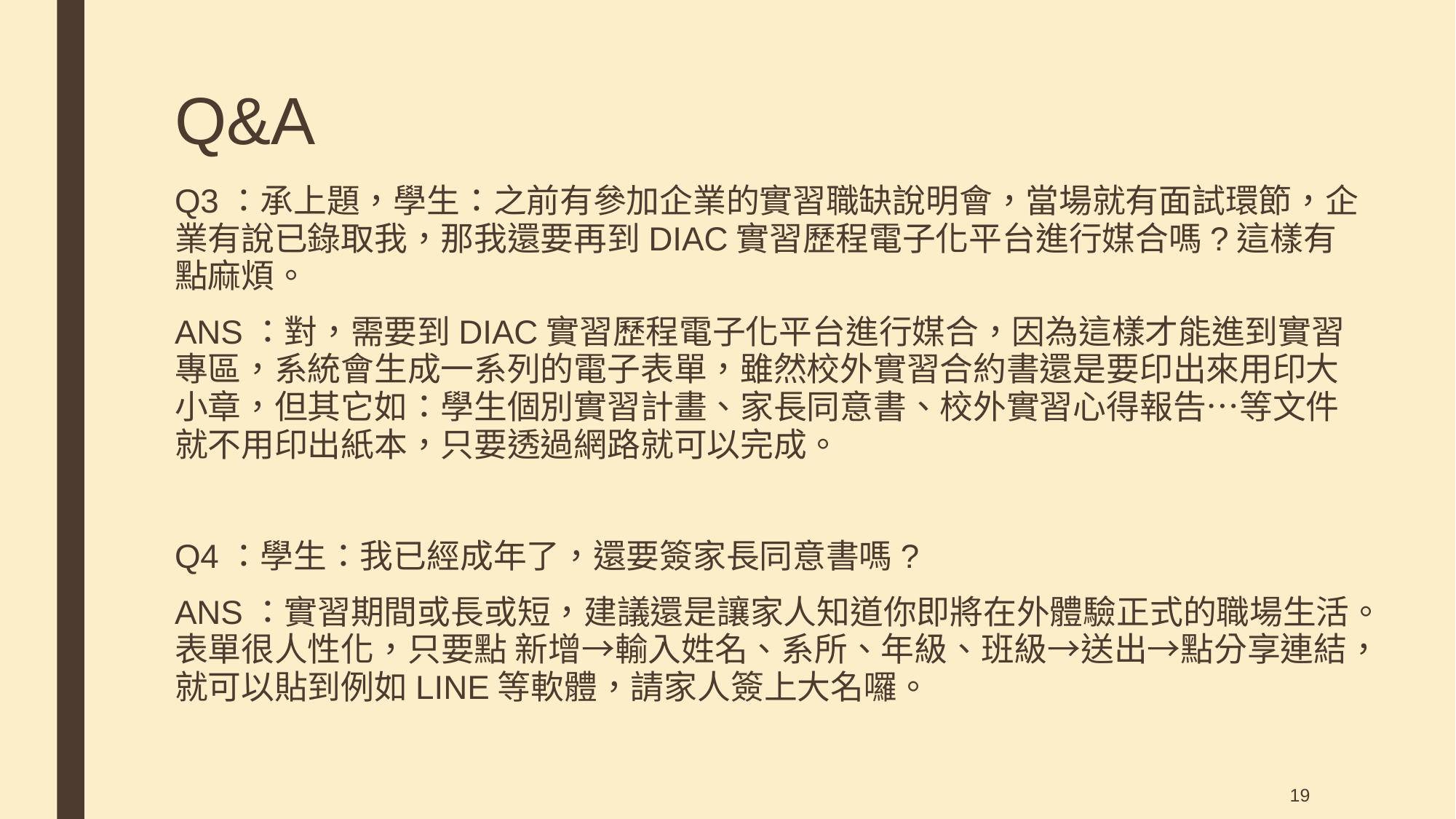

# Q&A
Q3：承上題，學生：之前有參加企業的實習職缺說明會，當場就有面試環節，企業有說已錄取我，那我還要再到DIAC實習歷程電子化平台進行媒合嗎?這樣有點麻煩。
ANS：對，需要到DIAC實習歷程電子化平台進行媒合，因為這樣才能進到實習專區，系統會生成一系列的電子表單，雖然校外實習合約書還是要印出來用印大小章，但其它如：學生個別實習計畫、家長同意書、校外實習心得報告…等文件就不用印出紙本，只要透過網路就可以完成。

Q4：學生：我已經成年了，還要簽家長同意書嗎?
ANS：實習期間或長或短，建議還是讓家人知道你即將在外體驗正式的職場生活。表單很人性化，只要點 新增→輸入姓名、系所、年級、班級→送出→點分享連結，就可以貼到例如LINE等軟體，請家人簽上大名囉。
19